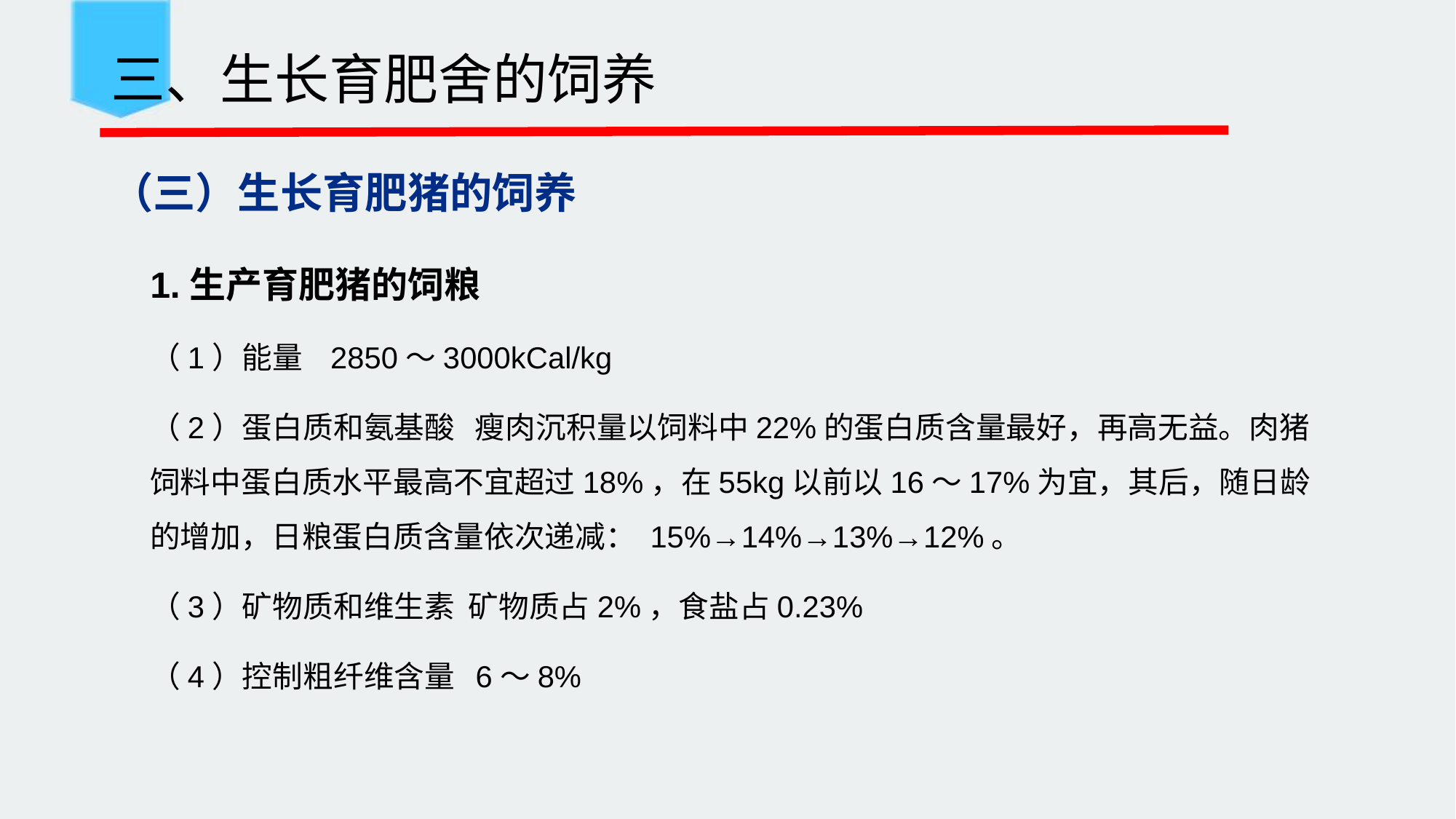

三、生长育肥舍的饲养
（三）生长育肥猪的饲养
1.生产育肥猪的饲粮
（1）能量   2850～3000kCal/kg
（2）蛋白质和氨基酸   瘦肉沉积量以饲料中22%的蛋白质含量最好，再高无益。肉猪饲料中蛋白质水平最高不宜超过18%，在55kg以前以16～17%为宜，其后，随日龄的增加，日粮蛋白质含量依次递减： 15%→14%→13%→12%。
（3）矿物质和维生素  矿物质占2%，食盐占0.23%
（4）控制粗纤维含量  6～8%